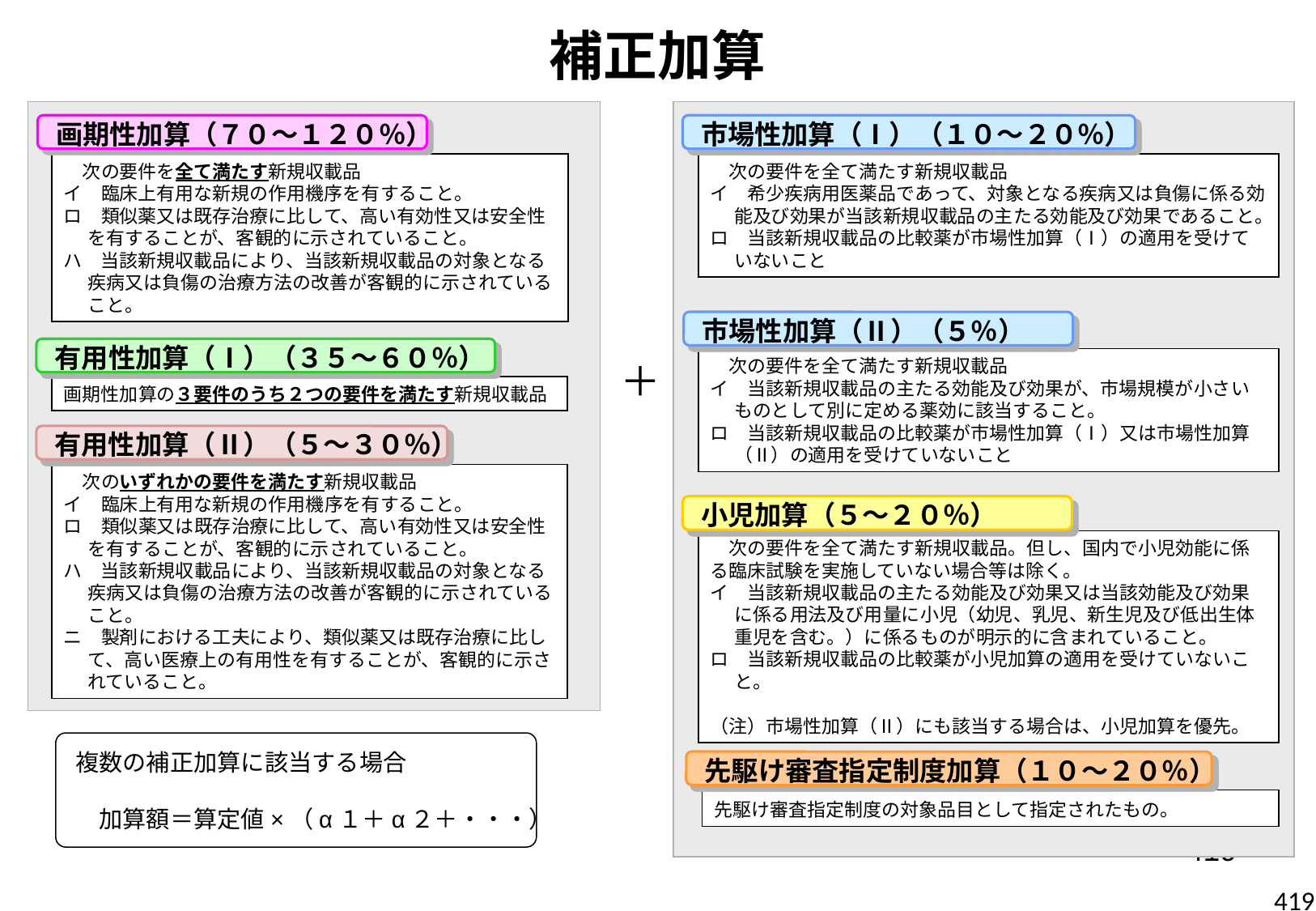

補正加算

画期性加算（７０～１２０％）
市場性加算（Ⅰ）（１０～２０％）
　次の要件を全て満たす新規収載品
イ　希少疾病用医薬品であって、対象となる疾病又は負傷に係る効能及び効果が当該新規収載品の主たる効能及び効果であること。
ロ　当該新規収載品の比較薬が市場性加算（Ⅰ）の適用を受けていないこと
　次の要件を全て満たす新規収載品
イ　臨床上有用な新規の作用機序を有すること。
ロ　類似薬又は既存治療に比して、高い有効性又は安全性を有することが、客観的に示されていること。
ハ　当該新規収載品により、当該新規収載品の対象となる疾病又は負傷の治療方法の改善が客観的に示されていること。
市場性加算（Ⅱ）（５％）
有用性加算（Ⅰ）（３５～６０％）
　次の要件を全て満たす新規収載品
イ　当該新規収載品の主たる効能及び効果が、市場規模が小さいものとして別に定める薬効に該当すること。
ロ　当該新規収載品の比較薬が市場性加算（Ⅰ）又は市場性加算（Ⅱ）の適用を受けていないこと
＋
画期性加算の３要件のうち２つの要件を満たす新規収載品
有用性加算（Ⅱ）（５～３０％）
　次のいずれかの要件を満たす新規収載品
イ　臨床上有用な新規の作用機序を有すること。
ロ　類似薬又は既存治療に比して、高い有効性又は安全性を有することが、客観的に示されていること。
ハ　当該新規収載品により、当該新規収載品の対象となる疾病又は負傷の治療方法の改善が客観的に示されていること。
ニ　製剤における工夫により、類似薬又は既存治療に比して、高い医療上の有用性を有することが、客観的に示されていること。
小児加算（５～２０％）
　次の要件を全て満たす新規収載品。但し、国内で小児効能に係る臨床試験を実施していない場合等は除く。
イ　当該新規収載品の主たる効能及び効果又は当該効能及び効果に係る用法及び用量に小児（幼児、乳児、新生児及び低出生体重児を含む。）に係るものが明示的に含まれていること。
ロ　当該新規収載品の比較薬が小児加算の適用を受けていないこと。

（注）市場性加算（Ⅱ）にも該当する場合は、小児加算を優先。
複数の補正加算に該当する場合

　加算額＝算定値×（α１＋α２＋・・・）
先駆け審査指定制度加算（１０～２０％）
先駆け審査指定制度の対象品目として指定されたもの。
419
419